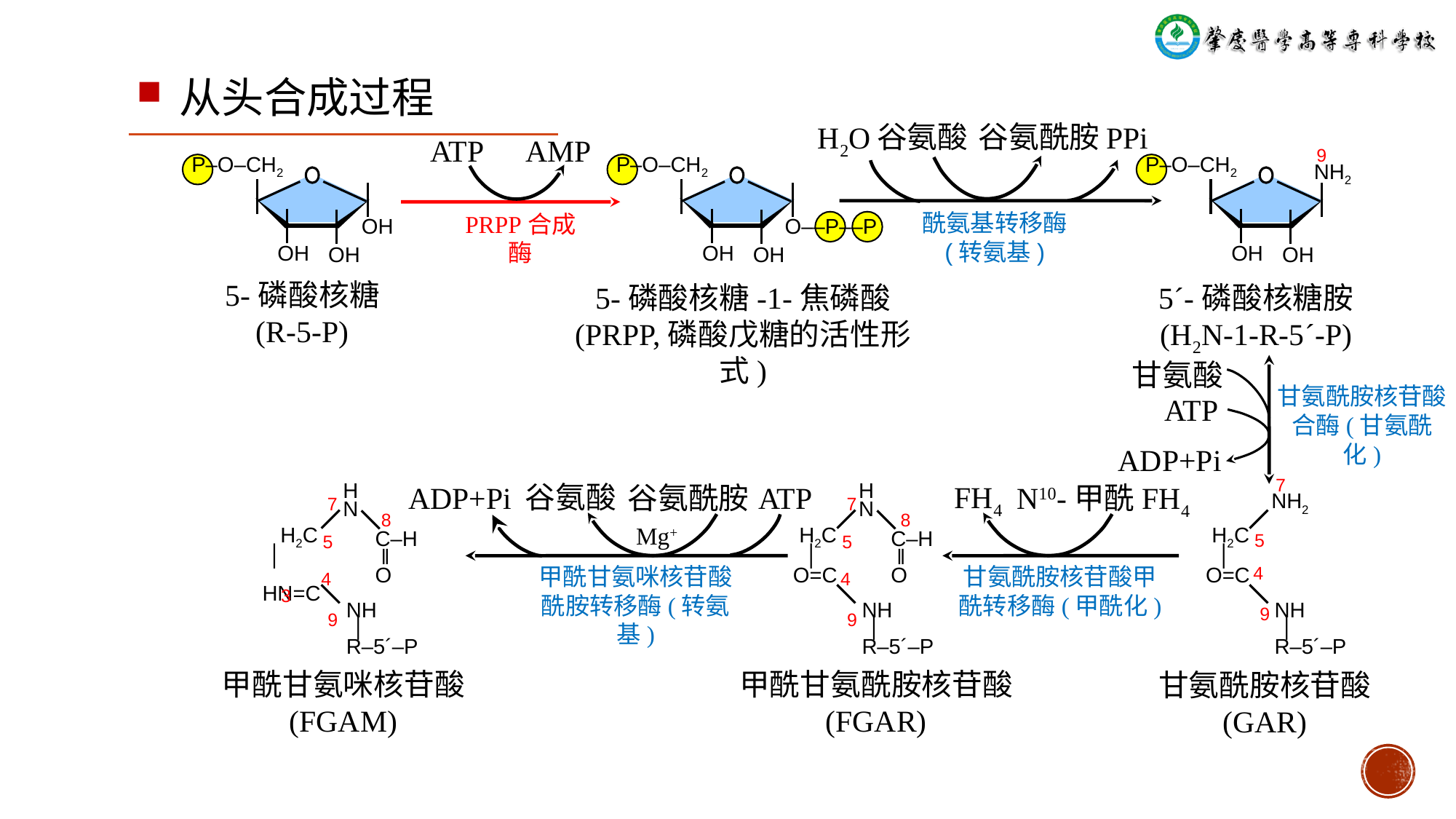

从头合成过程
谷氨酸
谷氨酰胺
H2O
PPi

ATP
AMP

9

P‒O‒CH2

OH
OH
OH

P‒O‒CH2

O‒‒P‒‒P
OH
OH

NH2
P‒O‒CH2

OH
OH

酰氨基转移酶
(转氨基)
PRPP合成酶
5-磷酸核糖
(R-5-P)
5-磷酸核糖-1-焦磷酸
(PRPP,磷酸戊糖的活性形式)
5´-磷酸核糖胺
(H2N-1-R-5´-P)
甘氨酸

甘氨酰胺核苷酸合酶(甘氨酰化)
ATP

ADP+Pi

谷氨酸
FH4
7
谷氨酰胺
N10-甲酰FH4
ADP+Pi
ATP
H
N
   H2C
 ׀
HN=C
C‒H
 ‖
O
NH
 ׀
R‒5´‒P
H
N
 H2C
  ׀
O=C
C‒H
 ‖
O
NH
 ׀
R‒5´‒P
7
7
NH2
 H2C
  ׀
O=C
NH
 ׀
R‒5´‒P

8
8
Mg+
5
5
5
甲酰甘氨咪核苷酸酰胺转移酶(转氨基)
甘氨酰胺核苷酸甲酰转移酶(甲酰化)
4
4
4
3
9
9
9
甲酰甘氨咪核苷酸
(FGAM)
甲酰甘氨酰胺核苷酸
(FGAR)
甘氨酰胺核苷酸
(GAR)